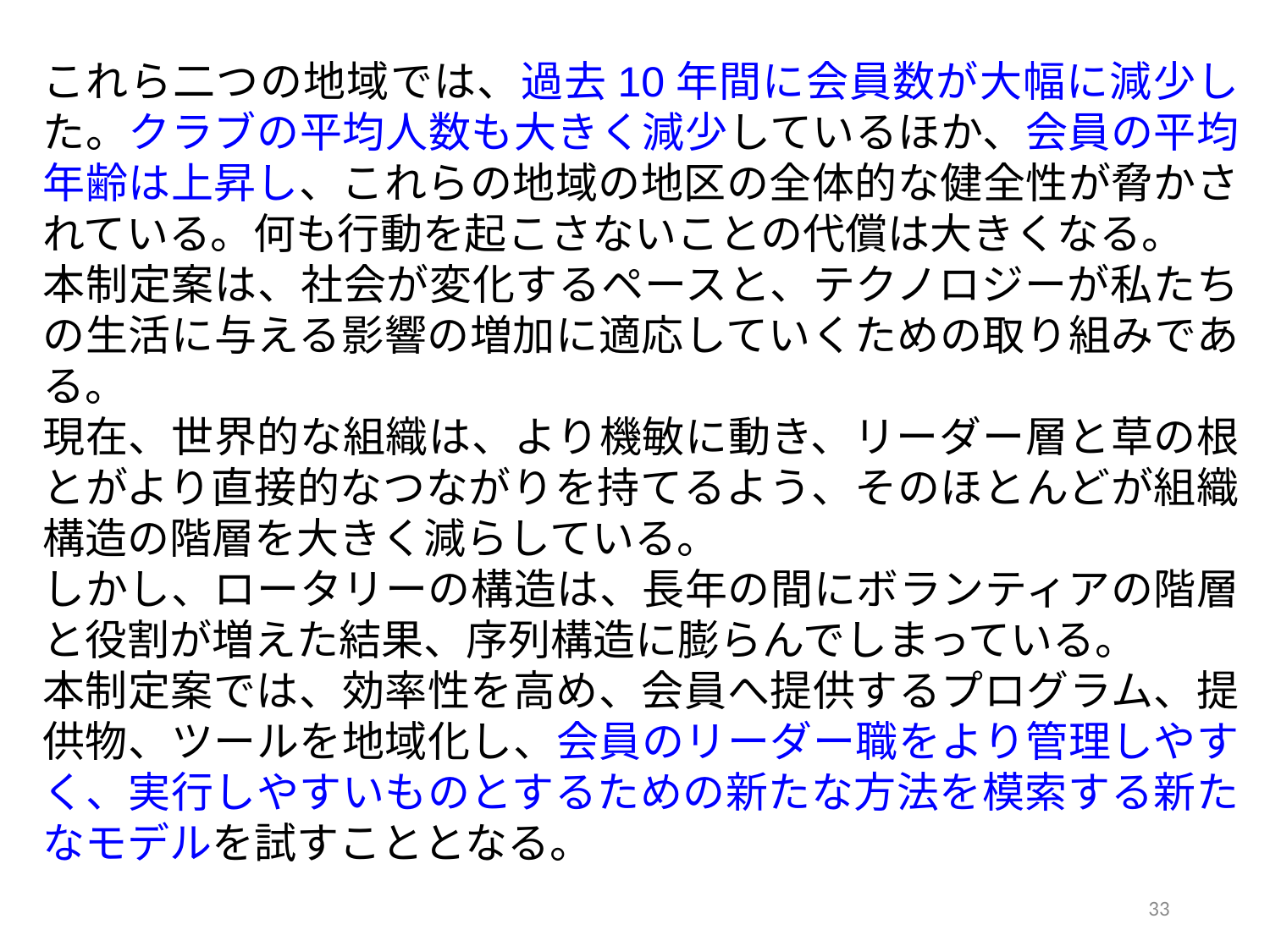

これら二つの地域では、過去10年間に会員数が大幅に減少した。クラブの平均人数も大きく減少しているほか、会員の平均年齢は上昇し、これらの地域の地区の全体的な健全性が脅かされている。何も行動を起こさないことの代償は大きくなる。
本制定案は、社会が変化するペースと、テクノロジーが私たちの生活に与える影響の増加に適応していくための取り組みである。
現在、世界的な組織は、より機敏に動き、リーダー層と草の根とがより直接的なつながりを持てるよう、そのほとんどが組織構造の階層を大きく減らしている。
しかし、ロータリーの構造は、長年の間にボランティアの階層と役割が増えた結果、序列構造に膨らんでしまっている。
本制定案では、効率性を高め、会員へ提供するプログラム、提供物、ツールを地域化し、会員のリーダー職をより管理しやすく、実行しやすいものとするための新たな方法を模索する新たなモデルを試すこととなる。
33